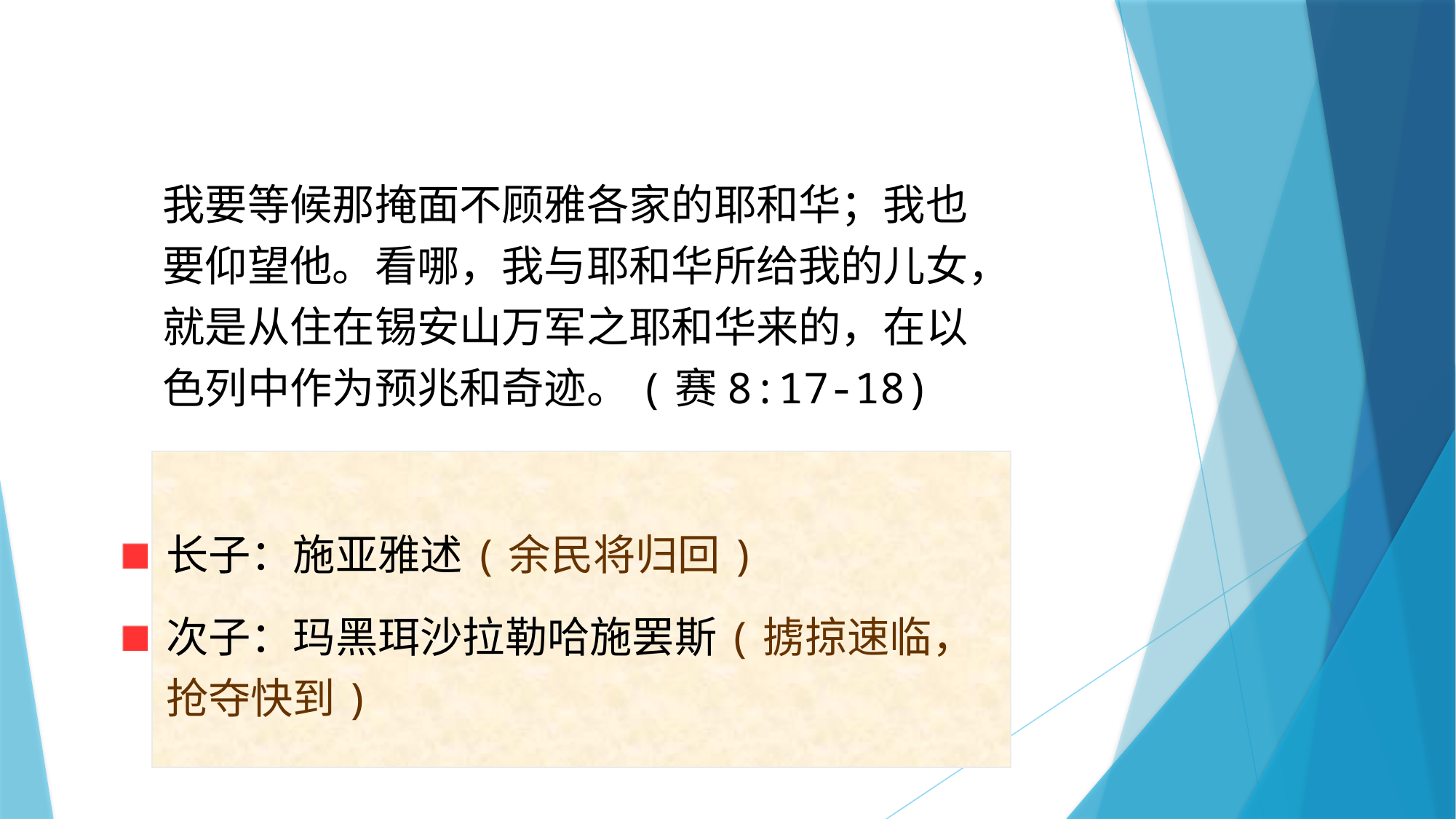

我要等候那掩面不顾雅各家的耶和华；我也要仰望他。看哪，我与耶和华所给我的儿女，就是从住在锡安山万军之耶和华来的，在以色列中作为预兆和奇迹。(赛8:17-18)

长子：施亚雅述(余民将归回)
次子：玛黑珥沙拉勒哈施罢斯(掳掠速临，抢夺快到)